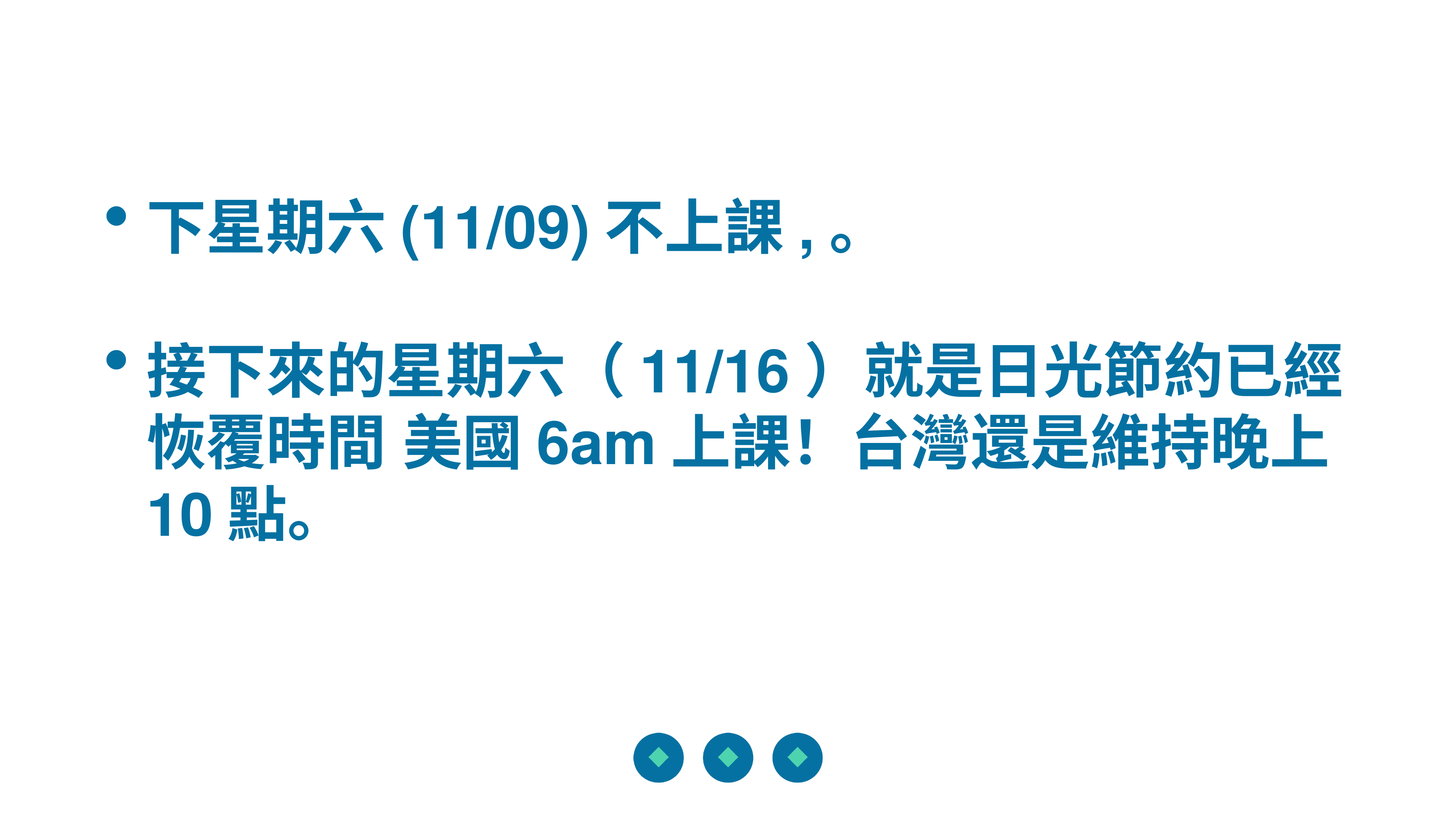

下星期六(11/09)不上課,。

接下來的星期六（11/16）就是日光節約已經恢覆時間 美國6am上課！台灣還是維持晚上10點。